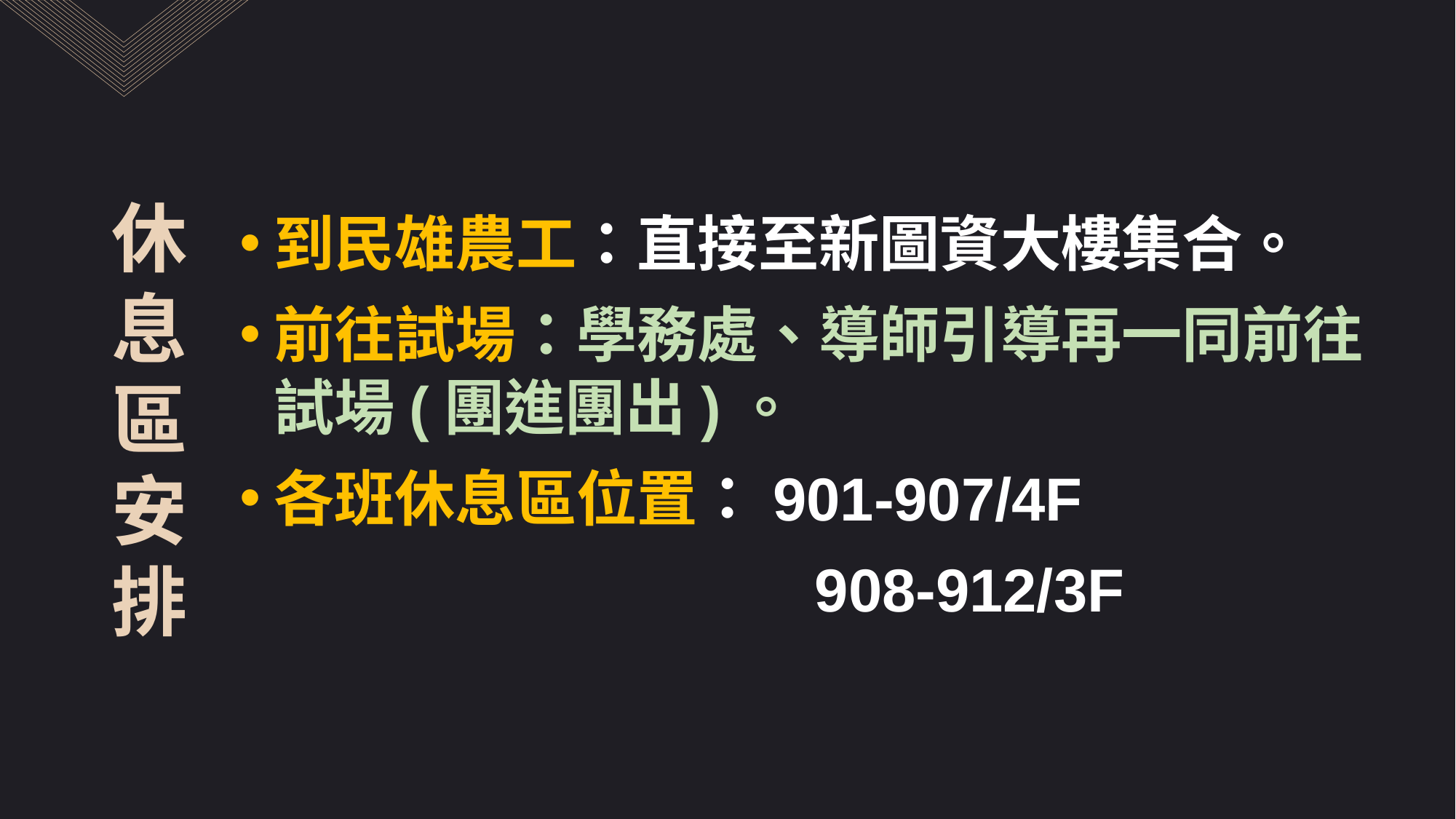

休息區安排
到民雄農工：直接至新圖資大樓集合。
前往試場：學務處、導師引導再一同前往試場(團進團出)。
各班休息區位置：901-907/4F
                                  908-912/3F